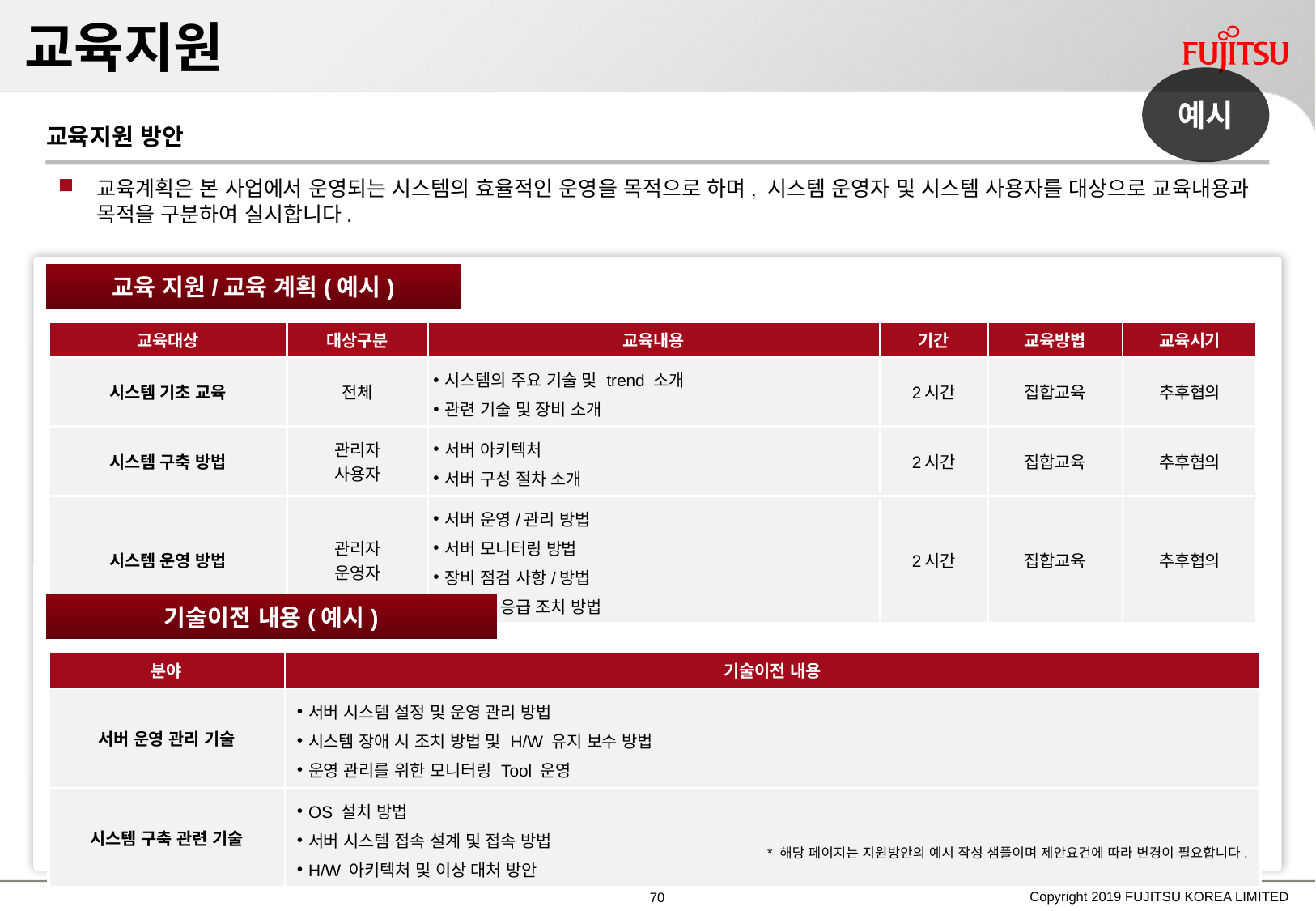

# 교육지원
예시
교육지원 방안
교육계획은 본 사업에서 운영되는 시스템의 효율적인 운영을 목적으로 하며, 시스템 운영자 및 시스템 사용자를 대상으로 교육내용과 목적을 구분하여 실시합니다.
교육 지원/교육 계획(예시)
| 교육대상 | 대상구분 | 교육내용 | 기간 | 교육방법 | 교육시기 |
| --- | --- | --- | --- | --- | --- |
| 시스템 기초 교육 | 전체 | 시스템의 주요 기술 및 trend 소개 관련 기술 및 장비 소개 | 2시간 | 집합교육 | 추후협의 |
| 시스템 구축 방법 | 관리자 사용자 | 서버 아키텍처 서버 구성 절차 소개 | 2시간 | 집합교육 | 추후협의 |
| 시스템 운영 방법 | 관리자 운영자 | 서버 운영/관리 방법 서버 모니터링 방법 장비 점검 사항/방법 장애 시 응급 조치 방법 | 2시간 | 집합교육 | 추후협의 |
기술이전 내용(예시)
| 분야 | 기술이전 내용 |
| --- | --- |
| 서버 운영 관리 기술 | 서버 시스템 설정 및 운영 관리 방법 시스템 장애 시 조치 방법 및 H/W 유지 보수 방법 운영 관리를 위한 모니터링 Tool 운영 |
| 시스템 구축 관련 기술 | OS 설치 방법 서버 시스템 접속 설계 및 접속 방법 H/W 아키텍처 및 이상 대처 방안 |
* 해당 페이지는 지원방안의 예시 작성 샘플이며 제안요건에 따라 변경이 필요합니다.
70